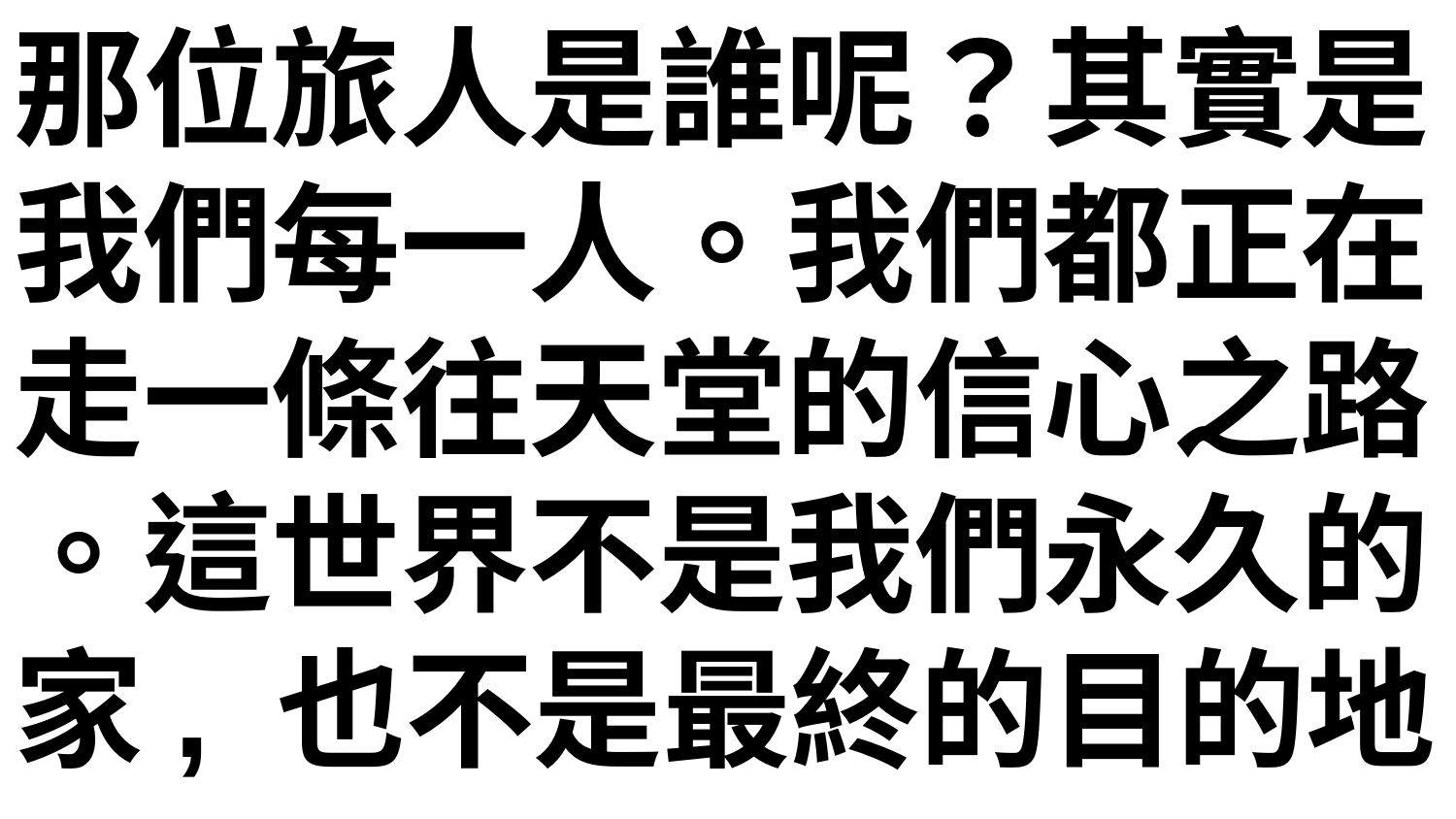

那位旅人是誰呢？其實是我們每一人。我們都正在走一條往天堂的信心之路
。這世界不是我們永久的家, 也不是最終的目的地。